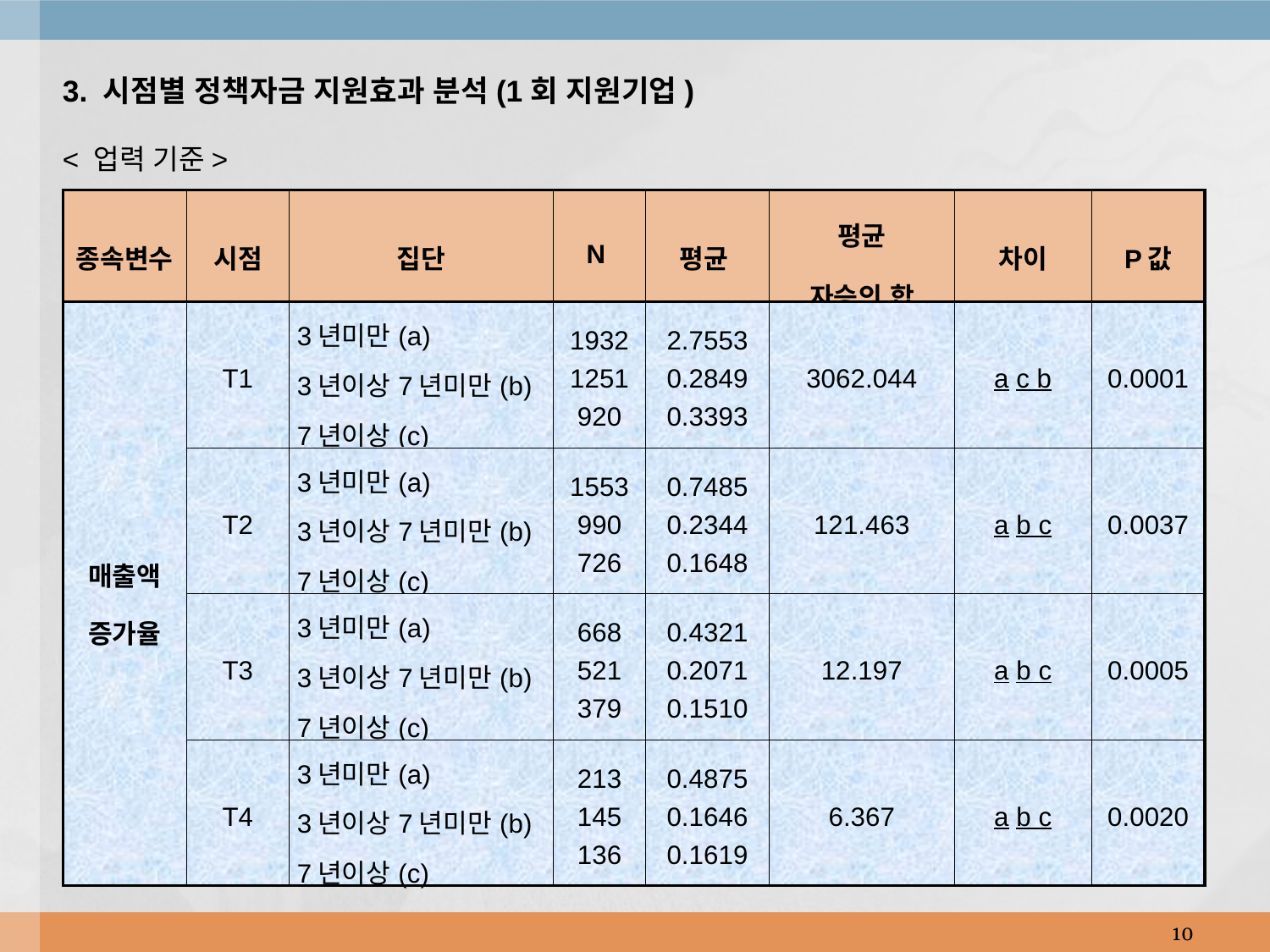

3. 시점별 정책자금 지원효과 분석(1회 지원기업)
< 업력 기준>

| 종속변수 | 시점 | 집단 | N | 평균 | 평균 자승의 합 | 차이 | P값 |
| --- | --- | --- | --- | --- | --- | --- | --- |
| 매출액 증가율 | T1 | 3년미만(a) 3년이상7년미만(b) 7년이상(c) | 1932 1251 920 | 2.7553 0.2849 0.3393 | 3062.044 | a c b | 0.0001 |
|  | T2 | 3년미만(a) 3년이상7년미만(b) 7년이상(c) | 1553 990 726 | 0.7485 0.2344 0.1648 | 121.463 | a b c | 0.0037 |
|  | T3 | 3년미만(a) 3년이상7년미만(b) 7년이상(c) | 668 521 379 | 0.4321 0.2071 0.1510 | 12.197 | a b c | 0.0005 |
|  | T4 | 3년미만(a) 3년이상7년미만(b) 7년이상(c) | 213 145 136 | 0.4875 0.1646 0.1619 | 6.367 | a b c | 0.0020 |
10